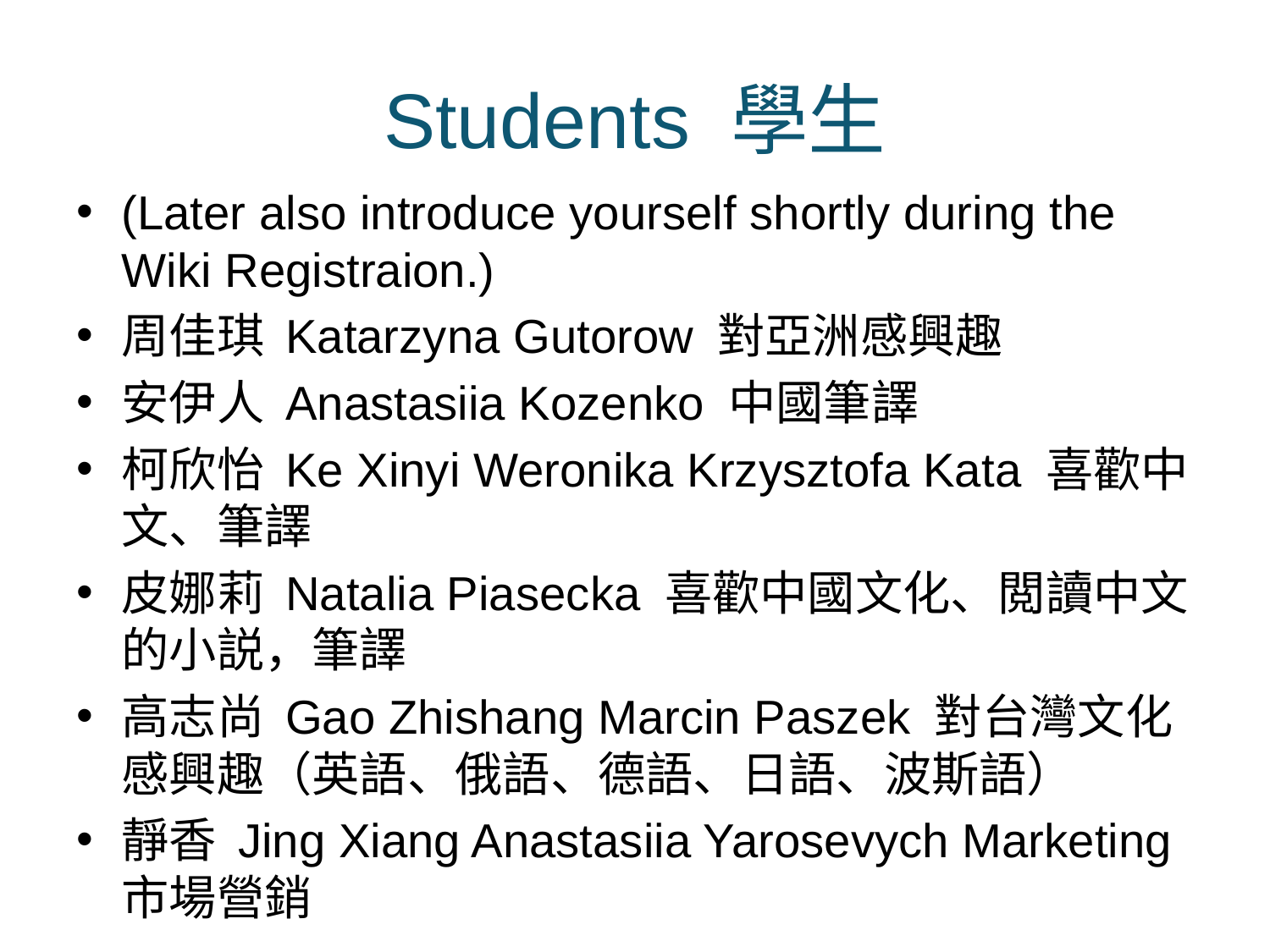

# Students 學生
(Later also introduce yourself shortly during the Wiki Registraion.)
周佳琪 Katarzyna Gutorow 對亞洲感興趣
安伊人 Anastasiia Kozenko 中國筆譯
柯欣怡 Ke Xinyi Weronika Krzysztofa Kata 喜歡中文、筆譯
皮娜莉 Natalia Piasecka 喜歡中國文化、閲讀中文的小説，筆譯
高志尚 Gao Zhishang Marcin Paszek 對台灣文化感興趣（英語、俄語、德語、日語、波斯語）
靜香 Jing Xiang Anastasiia Yarosevych Marketing 市場營銷